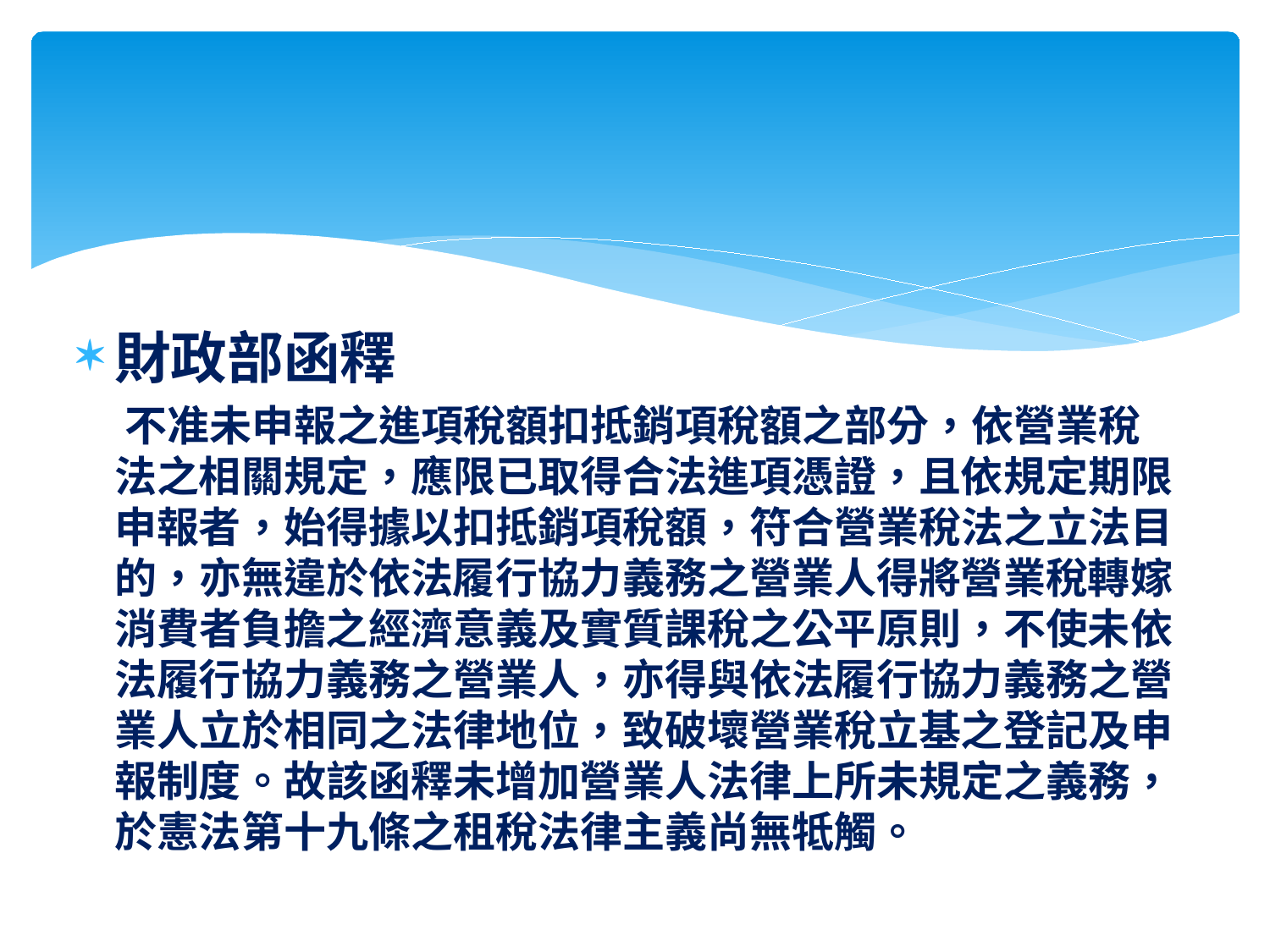

財政部函釋
    不准未申報之進項稅額扣抵銷項稅額之部分，依營業稅法之相關規定，應限已取得合法進項憑證，且依規定期限申報者，始得據以扣抵銷項稅額，符合營業稅法之立法目的，亦無違於依法履行協力義務之營業人得將營業稅轉嫁消費者負擔之經濟意義及實質課稅之公平原則，不使未依法履行協力義務之營業人，亦得與依法履行協力義務之營業人立於相同之法律地位，致破壞營業稅立基之登記及申報制度。故該函釋未增加營業人法律上所未規定之義務，於憲法第十九條之租稅法律主義尚無牴觸。